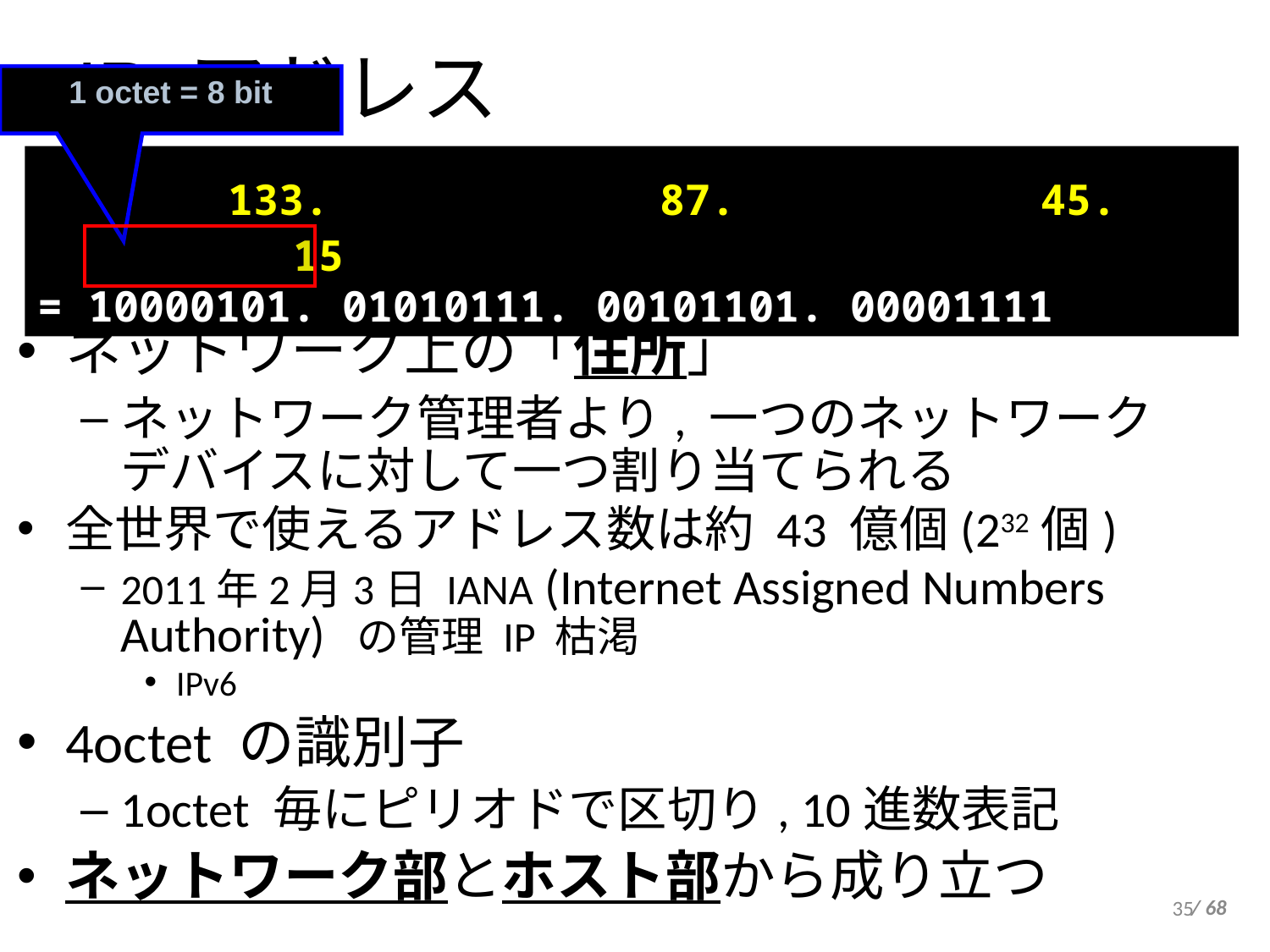

IP アドレス
1 octet = 8 bit
     133.             87.            45.           15
= 10000101. 01010111. 00101101. 00001111

ネットワーク上の「住所」
ネットワーク管理者より, 一つのネットワークデバイスに対して一つ割り当てられる
全世界で使えるアドレス数は約 43 億個(232個)
2011年2月3日 IANA (Internet Assigned Numbers Authority)  の管理 IP 枯渇
IPv6
4octet の識別子
1octet 毎にピリオドで区切り, 10進数表記
ネットワーク部とホスト部から成り立つ
35